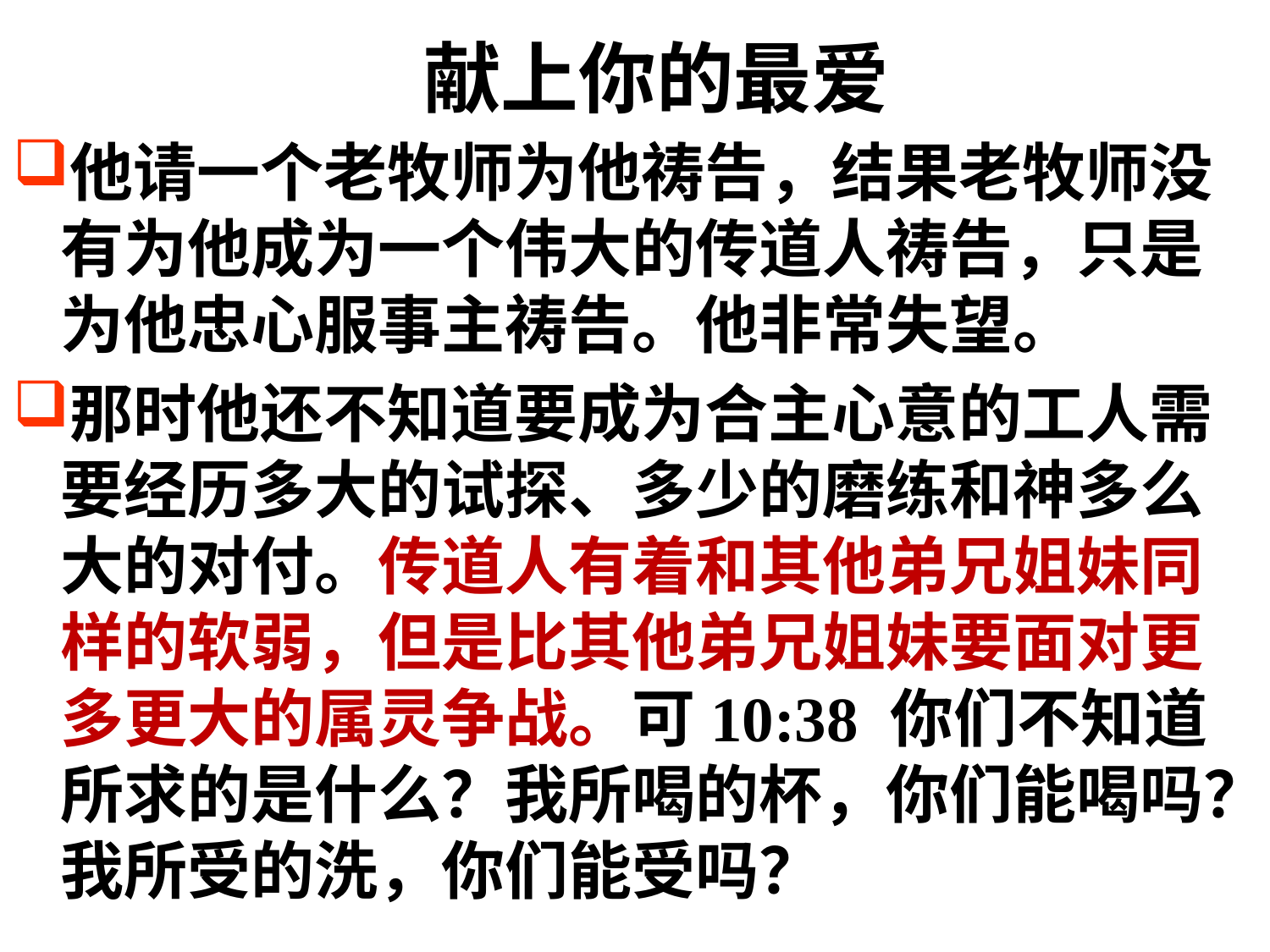

# 献上你的最爱
他请一个老牧师为他祷告，结果老牧师没有为他成为一个伟大的传道人祷告，只是为他忠心服事主祷告。他非常失望。
那时他还不知道要成为合主心意的工人需要经历多大的试探、多少的磨练和神多么大的对付。传道人有着和其他弟兄姐妹同样的软弱，但是比其他弟兄姐妹要面对更多更大的属灵争战。可10:38 你们不知道所求的是什么？我所喝的杯，你们能喝吗？我所受的洗，你们能受吗？